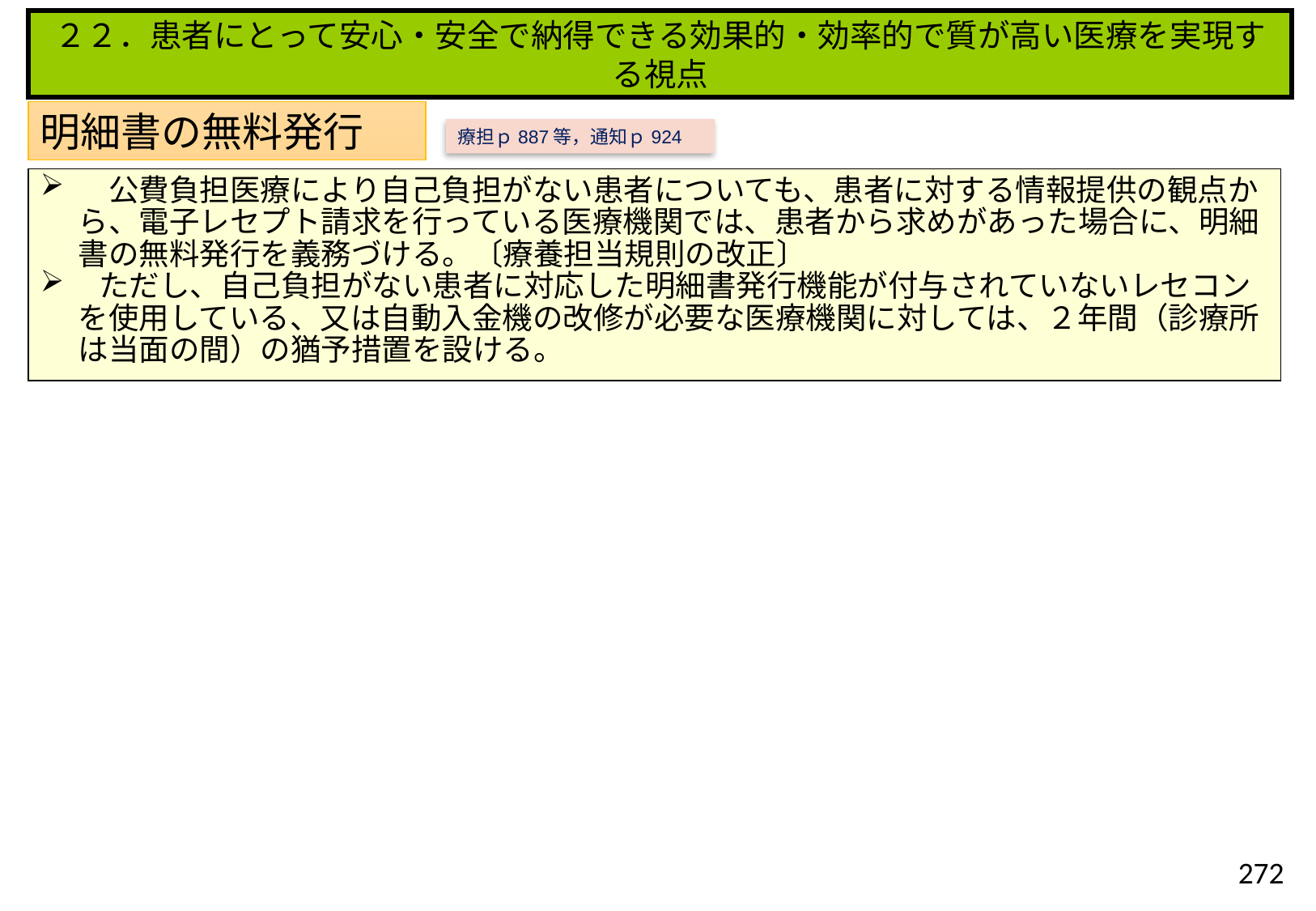

２２．患者にとって安心・安全で納得できる効果的・効率的で質が高い医療を実現する視点
明細書の無料発行
療担ｐ887等，通知ｐ924
　公費負担医療により自己負担がない患者についても、患者に対する情報提供の観点から、電子レセプト請求を行っている医療機関では、患者から求めがあった場合に、明細書の無料発行を義務づける。〔療養担当規則の改正〕
  ただし、自己負担がない患者に対応した明細書発行機能が付与されていないレセコンを使用している、又は自動入金機の改修が必要な医療機関に対しては、２年間（診療所は当面の間）の猶予措置を設ける。
272